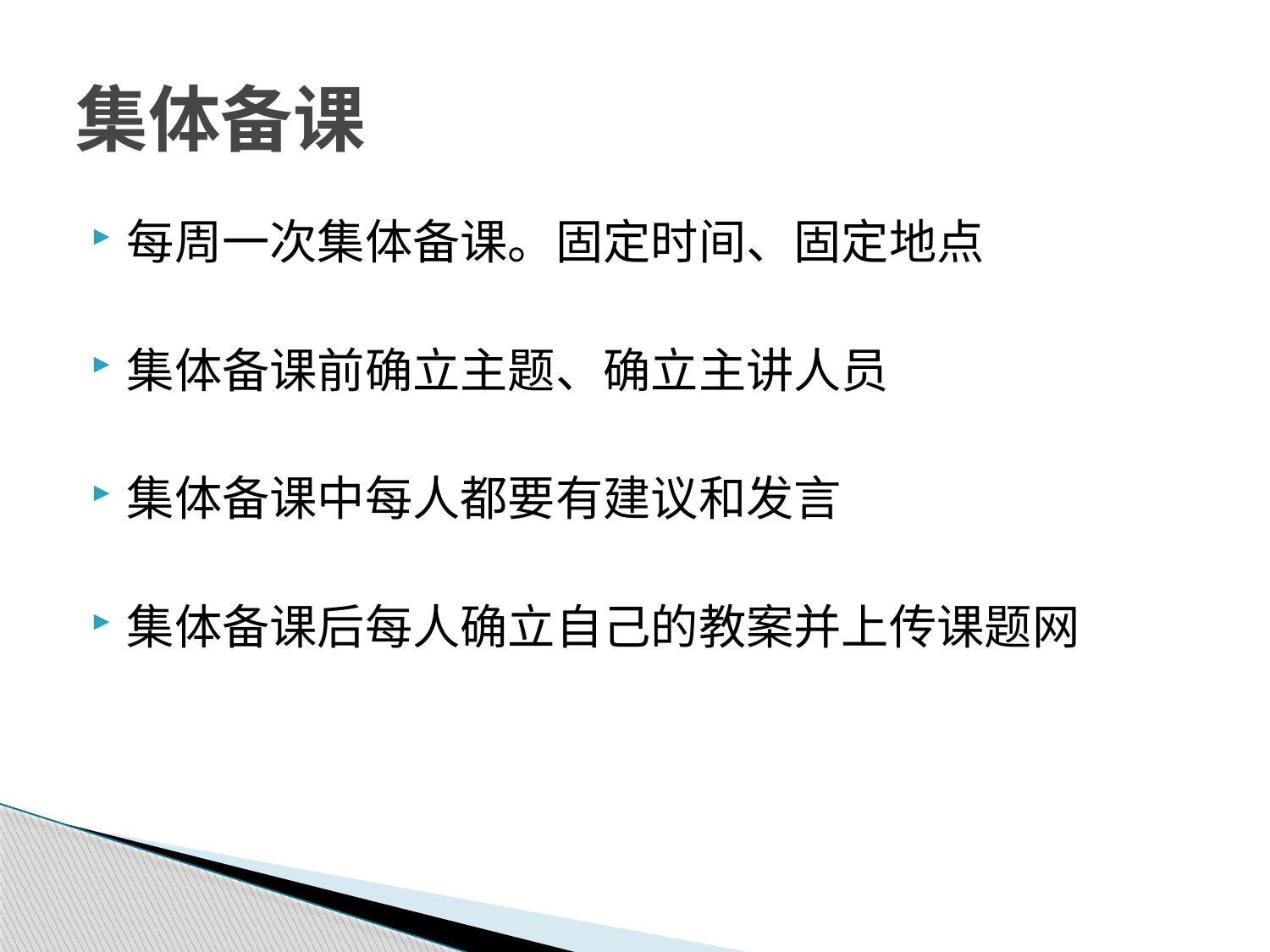

# 集体备课
每周一次集体备课。固定时间、固定地点

集体备课前确立主题、确立主讲人员

集体备课中每人都要有建议和发言

集体备课后每人确立自己的教案并上传课题网